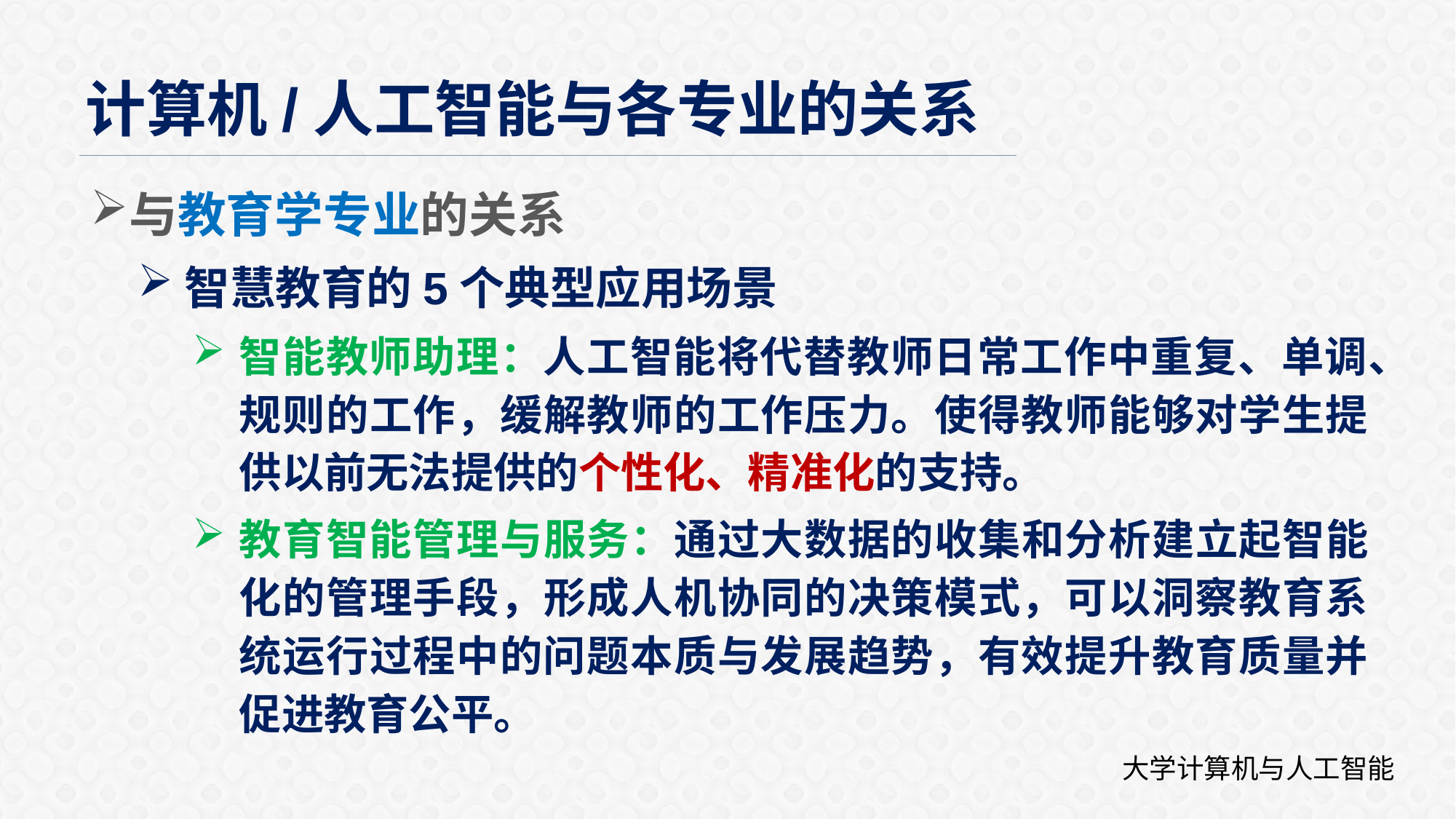

计算机/人工智能与各专业的关系
与教育学专业的关系
智慧教育的5个典型应用场景
智能教师助理：人工智能将代替教师日常工作中重复、单调、规则的工作，缓解教师的工作压力。使得教师能够对学生提供以前无法提供的个性化、精准化的支持。
教育智能管理与服务：通过大数据的收集和分析建立起智能化的管理手段，形成人机协同的决策模式，可以洞察教育系统运行过程中的问题本质与发展趋势，有效提升教育质量并促进教育公平。